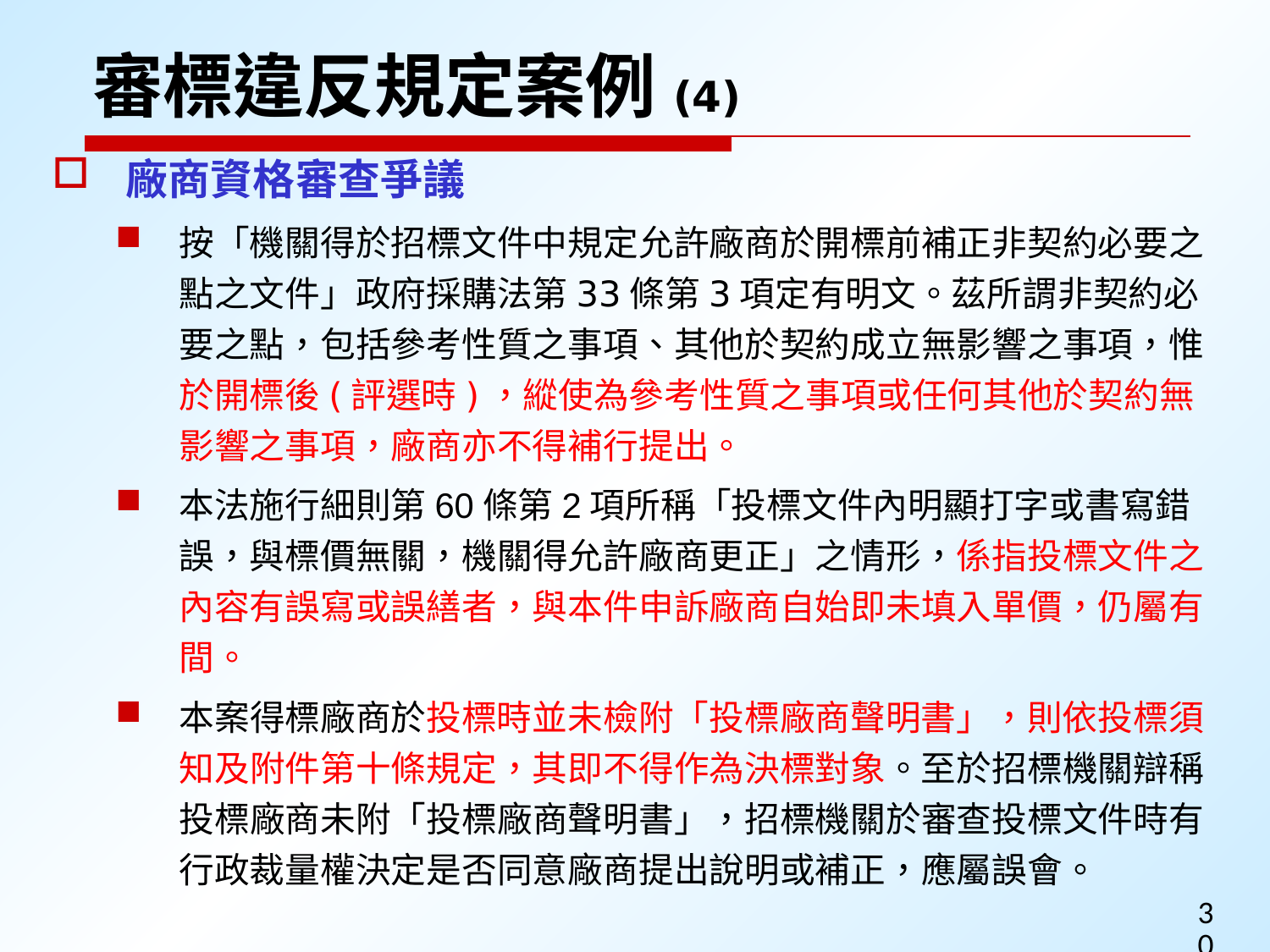

審標違反規定案例(4)
廠商資格審查爭議
按「機關得於招標文件中規定允許廠商於開標前補正非契約必要之點之文件」政府採購法第33條第3項定有明文。茲所謂非契約必要之點，包括參考性質之事項、其他於契約成立無影響之事項，惟於開標後(評選時)，縱使為參考性質之事項或任何其他於契約無影響之事項，廠商亦不得補行提出。
本法施行細則第60條第2項所稱「投標文件內明顯打字或書寫錯誤，與標價無關，機關得允許廠商更正」之情形，係指投標文件之內容有誤寫或誤繕者，與本件申訴廠商自始即未填入單價，仍屬有間。
本案得標廠商於投標時並未檢附「投標廠商聲明書」，則依投標須知及附件第十條規定，其即不得作為決標對象。至於招標機關辯稱投標廠商未附「投標廠商聲明書」，招標機關於審查投標文件時有行政裁量權決定是否同意廠商提出說明或補正，應屬誤會。